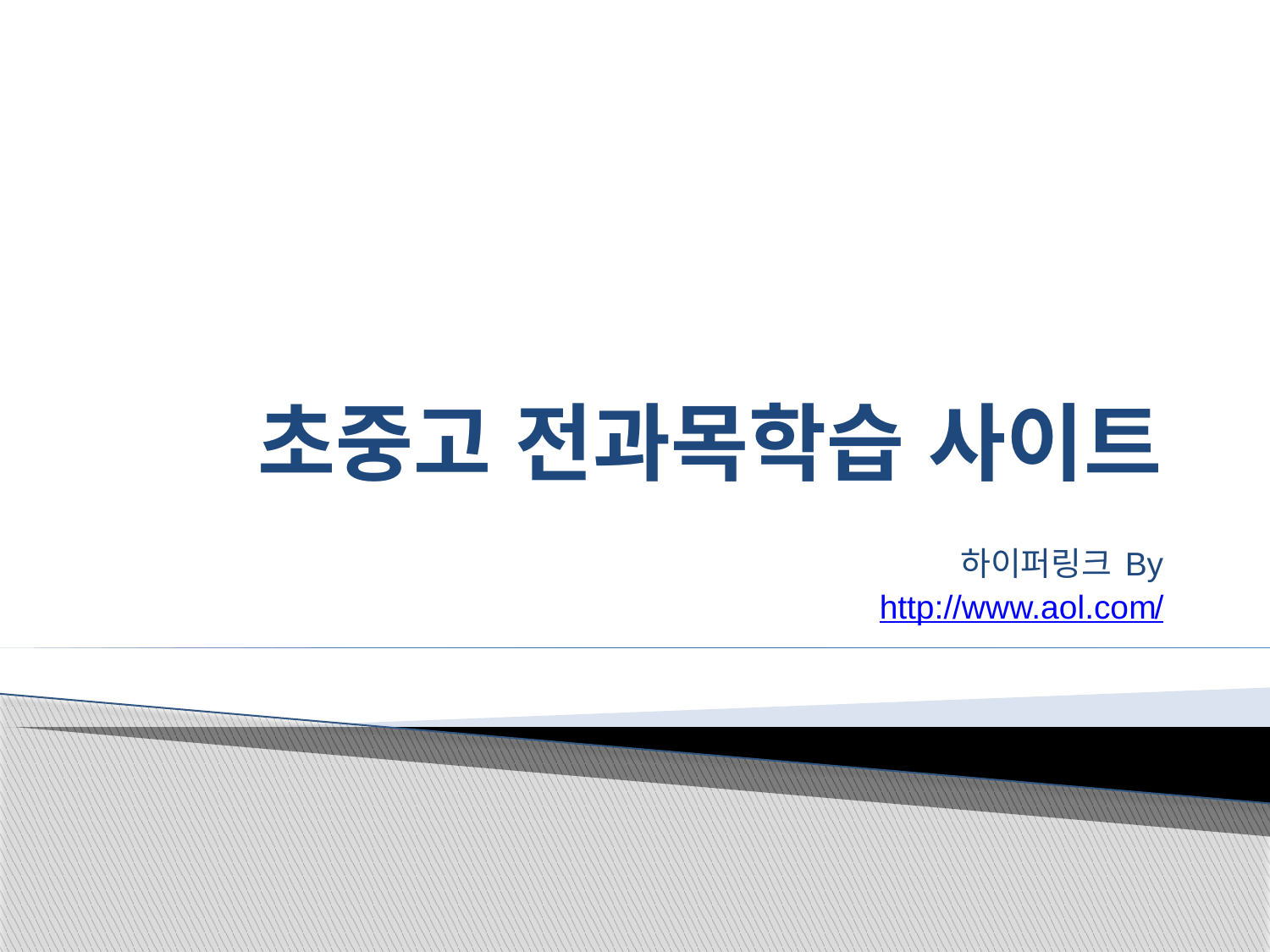

# 초중고 전과목학습 사이트

하이퍼링크 By
http://www.aol.com/